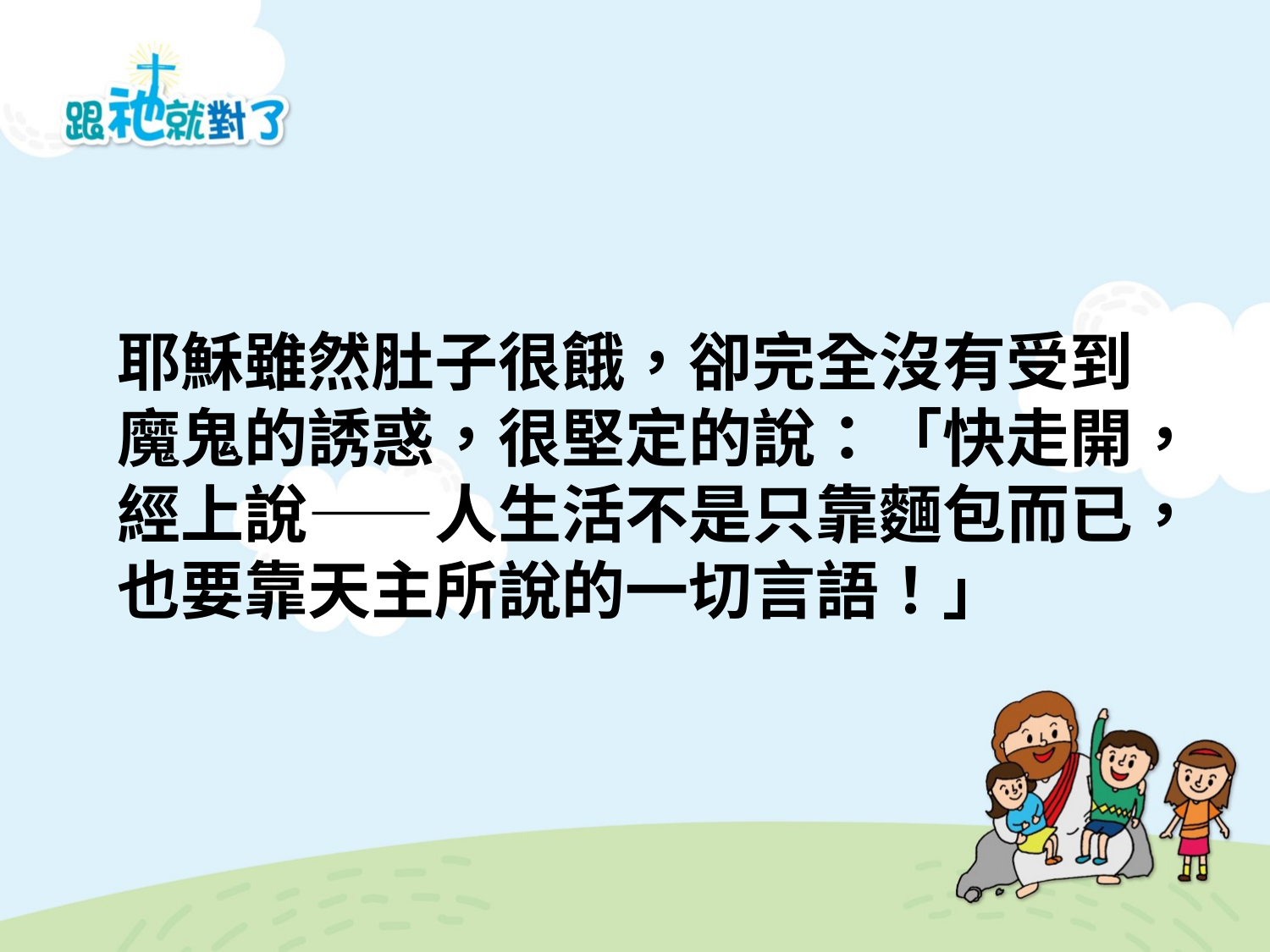

耶穌雖然肚子很餓，卻完全沒有受到魔鬼的誘惑，很堅定的說：「快走開，經上說——人生活不是只靠麵包而已，也要靠天主所說的一切言語！」